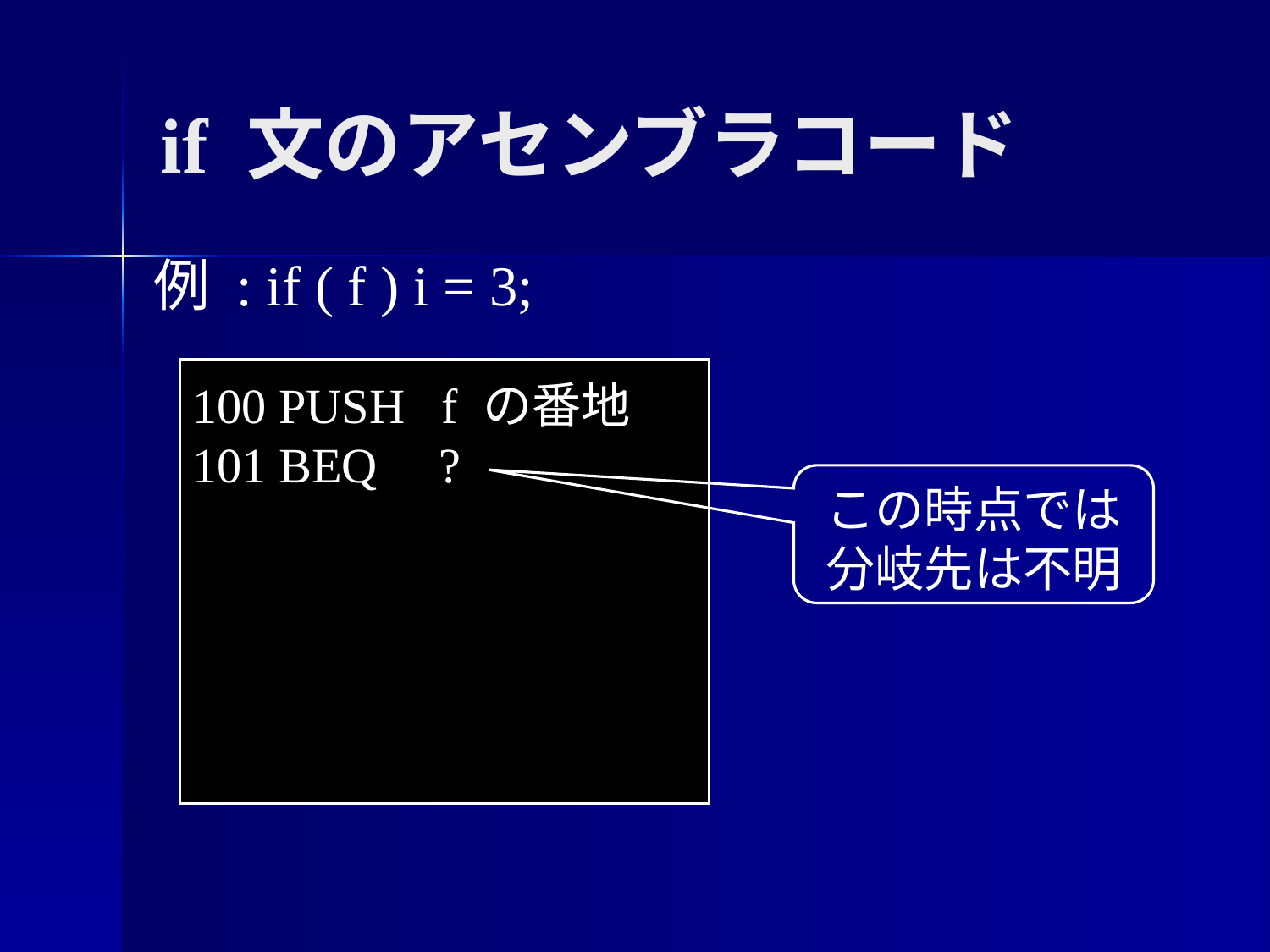

if 文のアセンブラコード
例 : if ( f ) i = 3;
100 PUSH   f の番地
101 BEQ     ?

この時点では
分岐先は不明